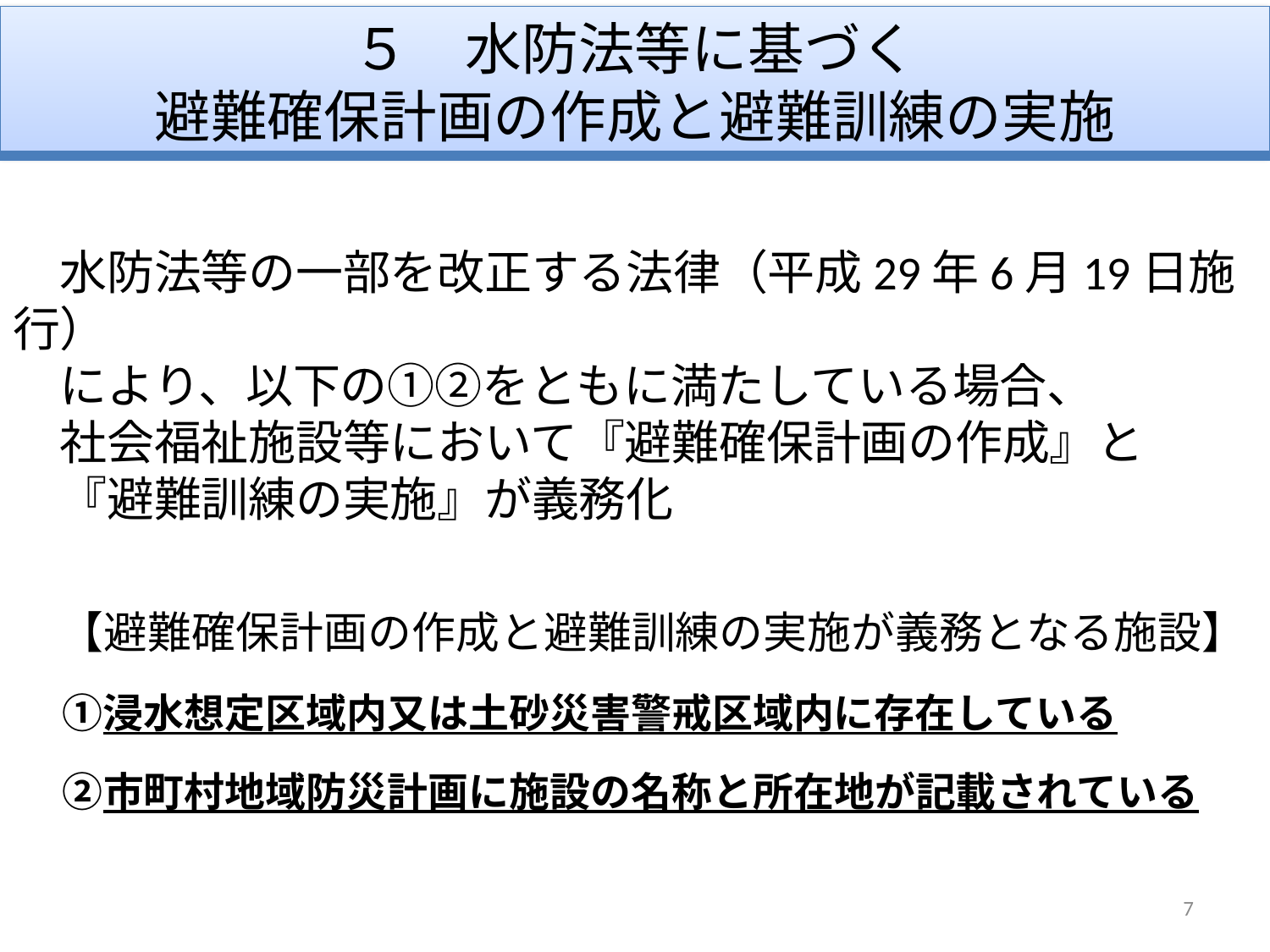

# ５　水防法等に基づく 避難確保計画の作成と避難訓練の実施
　水防法等の一部を改正する法律（平成29年6月19日施行）
　により、以下の①②をともに満たしている場合、
　社会福祉施設等において『避難確保計画の作成』と
　『避難訓練の実施』が義務化

　【避難確保計画の作成と避難訓練の実施が義務となる施設】

　 ①浸水想定区域内又は土砂災害警戒区域内に存在している

　 ②市町村地域防災計画に施設の名称と所在地が記載されている
7